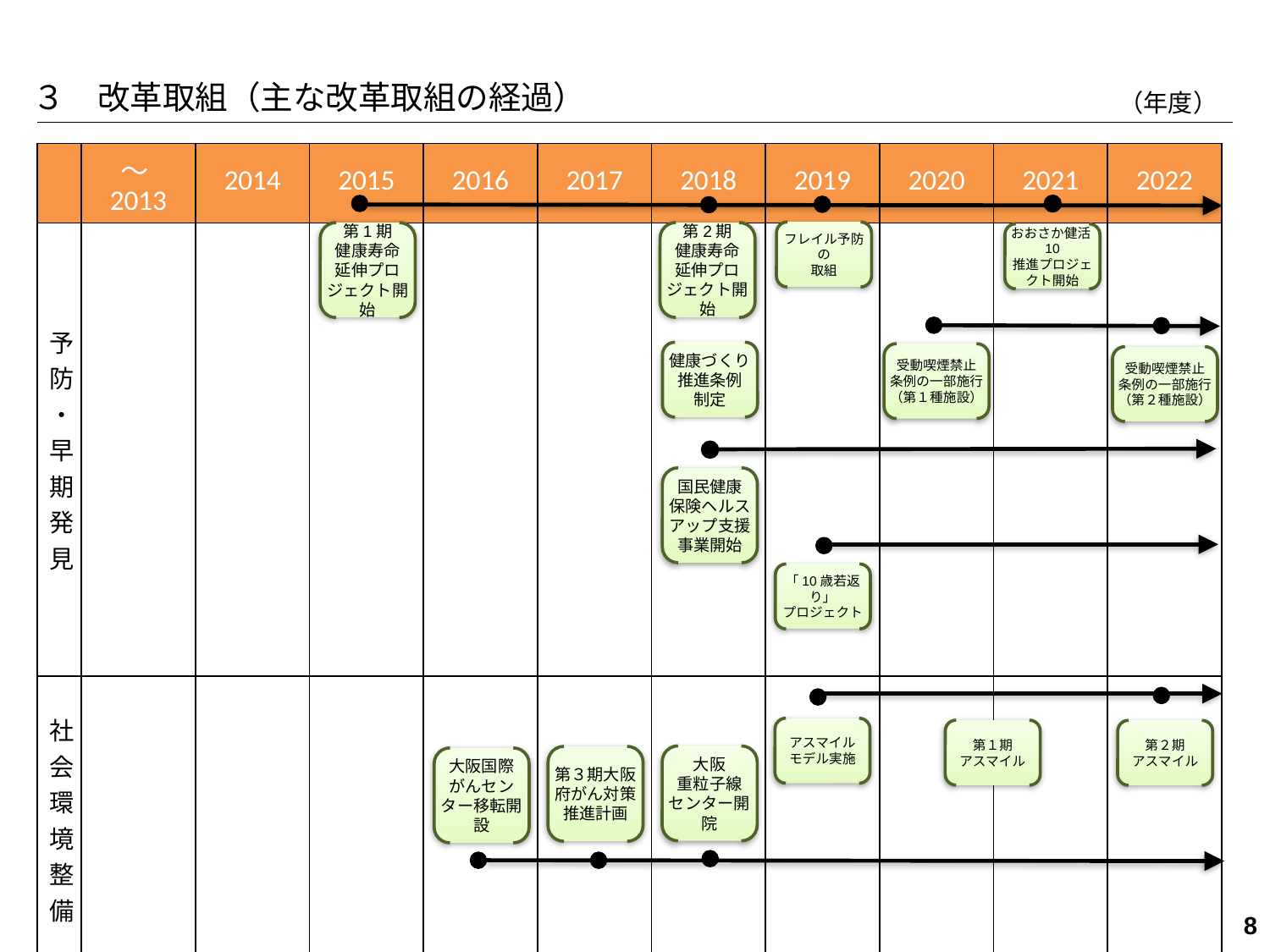

３　改革取組（主な改革取組の経過）
（年度）
|  | ～2013 | 2014 | 2015 | 2016 | 2017 | 2018 | 2019 | 2020 | 2021 | 2022 |
| --- | --- | --- | --- | --- | --- | --- | --- | --- | --- | --- |
| 予防・早期発見 |  |  |  |  |  |  |  |  |  |  |
| 社会環境整備 |  |  |  |  |  |  |  |  |  |  |

フレイル予防の
取組
第2期
健康寿命
延伸プロジェクト開始
第1期
健康寿命
延伸プロジェクト開始
おおさか健活10
推進プロジェクト開始

健康づくり
推進条例
制定
受動喫煙禁止
条例の一部施行
（第１種施設）
受動喫煙禁止
条例の一部施行
（第２種施設）

国民健康
保険ヘルスアップ支援
事業開始

「10歳若返り」
プロジェクト

アスマイル
モデル実施
第１期
アスマイル
第２期
アスマイル
大阪
重粒子線
センター開院
第３期大阪府がん対策推進計画
大阪国際
がんセンター移転開設

8